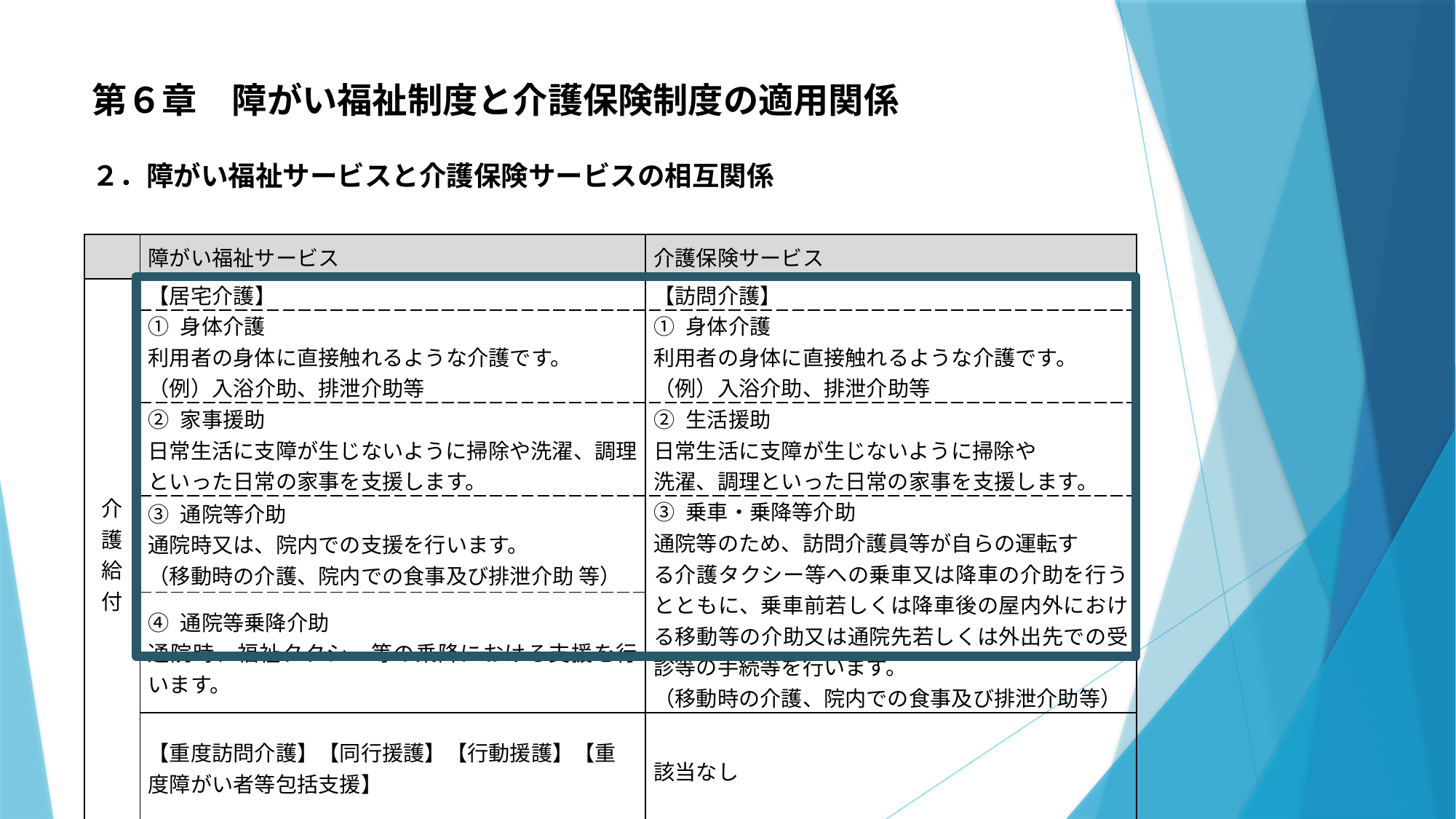

# 第６章　障がい福祉制度と介護保険制度の適用関係 ２．障がい福祉サービスと介護保険サービスの相互関係
|  | 障がい福祉サービス | 介護保険サービス |
| --- | --- | --- |
| 介護給付 | 【居宅介護】 | 【訪問介護】 |
|  | ① 身体介護 利用者の身体に直接触れるような介護です。 （例）入浴介助、排泄介助等 | ① 身体介護 利用者の身体に直接触れるような介護です。 （例）入浴介助、排泄介助等 |
|  | ② 家事援助 日常生活に支障が生じないように掃除や洗濯、調理といった日常の家事を支援します。 | ② 生活援助 日常生活に支障が生じないように掃除や 洗濯、調理といった日常の家事を支援します。 |
|  | ③ 通院等介助 通院時又は、院内での支援を行います。 （移動時の介護、院内での食事及び排泄介助 等） | ③ 乗車・乗降等介助 通院等のため、訪問介護員等が自らの運転す る介護タクシー等への乗車又は降車の介助を行うとともに、乗車前若しくは降車後の屋内外における移動等の介助又は通院先若しくは外出先での受診等の手続等を行います。 （移動時の介護、院内での食事及び排泄介助等） |
|  | ④ 通院等乗降介助 通院時、福祉タクシー等の乗降における支援を行います。 |  |
|  | 【重度訪問介護】【同行援護】【行動援護】【重度障がい者等包括支援】 | 該当なし |